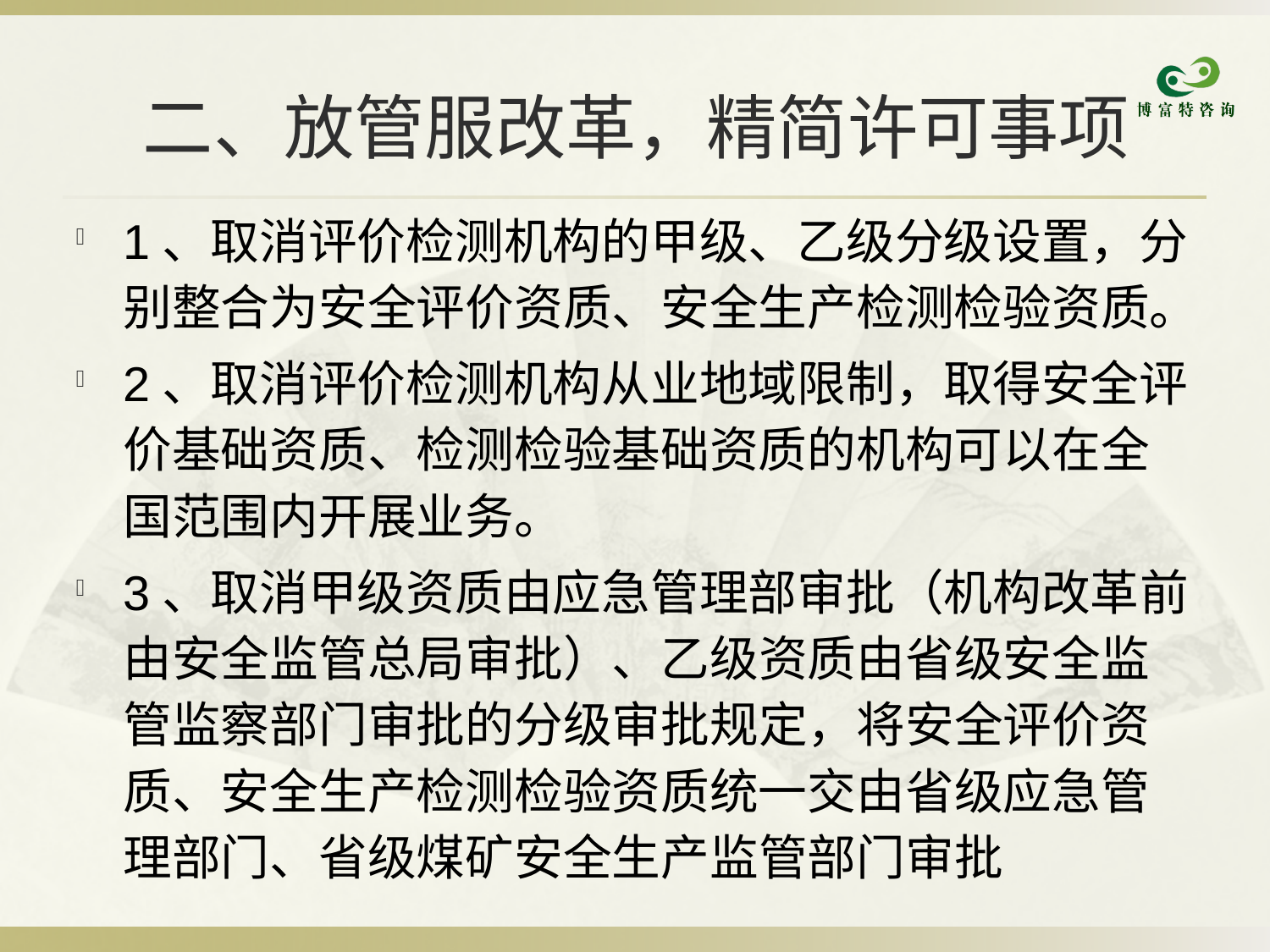

# 二、放管服改革，精简许可事项
1、取消评价检测机构的甲级、乙级分级设置，分别整合为安全评价资质、安全生产检测检验资质。
2、取消评价检测机构从业地域限制，取得安全评价基础资质、检测检验基础资质的机构可以在全国范围内开展业务。
3、取消甲级资质由应急管理部审批（机构改革前由安全监管总局审批）、乙级资质由省级安全监管监察部门审批的分级审批规定，将安全评价资质、安全生产检测检验资质统一交由省级应急管理部门、省级煤矿安全生产监管部门审批